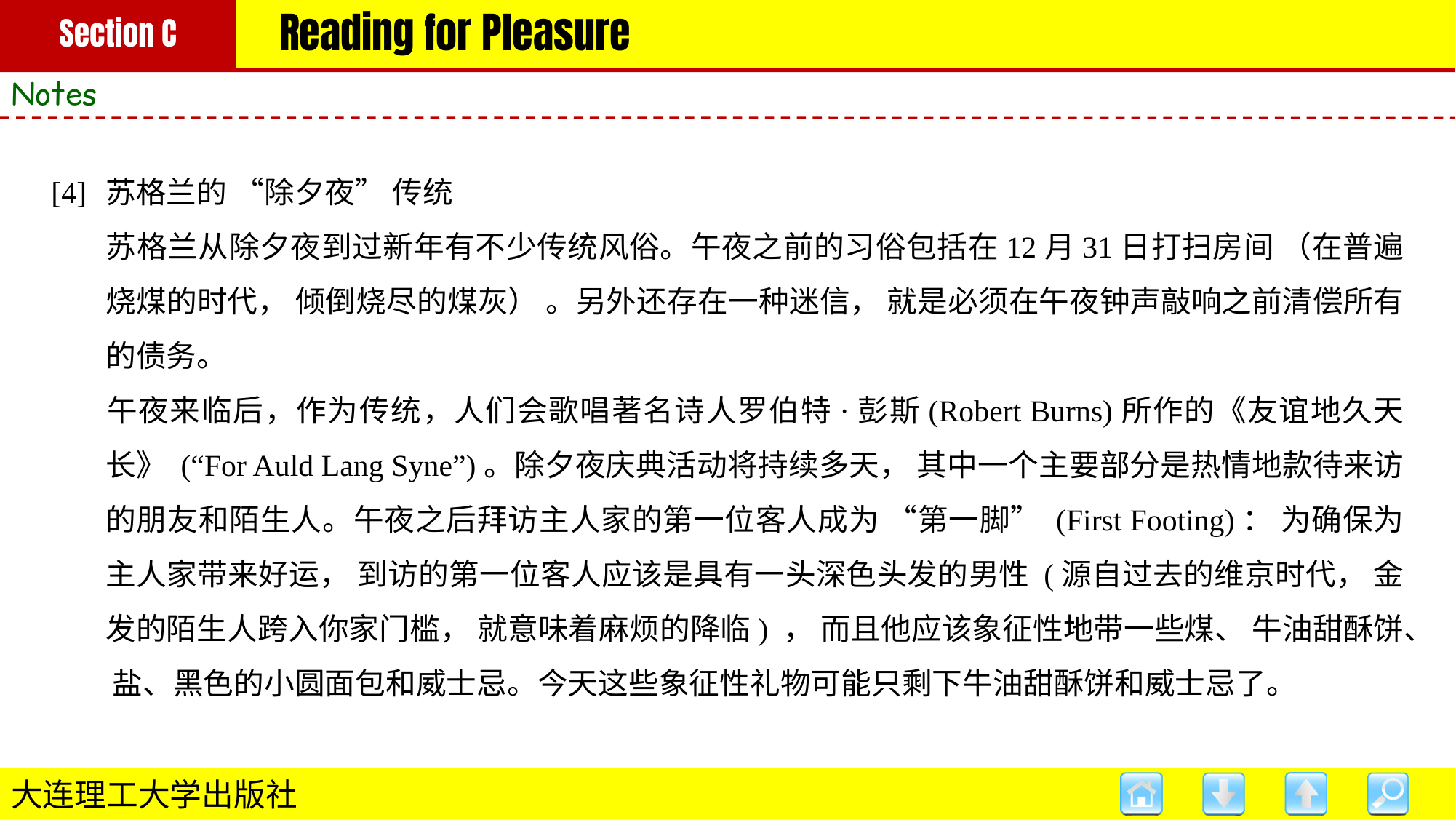

Section C
# Reading for Pleasure
Notes
[4] 	苏格兰的 “除夕夜” 传统
	苏格兰从除夕夜到过新年有不少传统风俗。午夜之前的习俗包括在12月31日打扫房间 （在普遍烧煤的时代， 倾倒烧尽的煤灰） 。另外还存在一种迷信， 就是必须在午夜钟声敲响之前清偿所有的债务。
	午夜来临后，作为传统，人们会歌唱著名诗人罗伯特·彭斯(Robert Burns)所作的《友谊地久天长》 (“For Auld Lang Syne”)。除夕夜庆典活动将持续多天， 其中一个主要部分是热情地款待来访的朋友和陌生人。午夜之后拜访主人家的第一位客人成为 “第一脚” (First Footing)： 为确保为主人家带来好运， 到访的第一位客人应该是具有一头深色头发的男性 (源自过去的维京时代， 金发的陌生人跨入你家门槛， 就意味着麻烦的降临) ， 而且他应该象征性地带一些煤、 牛油甜酥饼、 盐、黑色的小圆面包和威士忌。今天这些象征性礼物可能只剩下牛油甜酥饼和威士忌了。